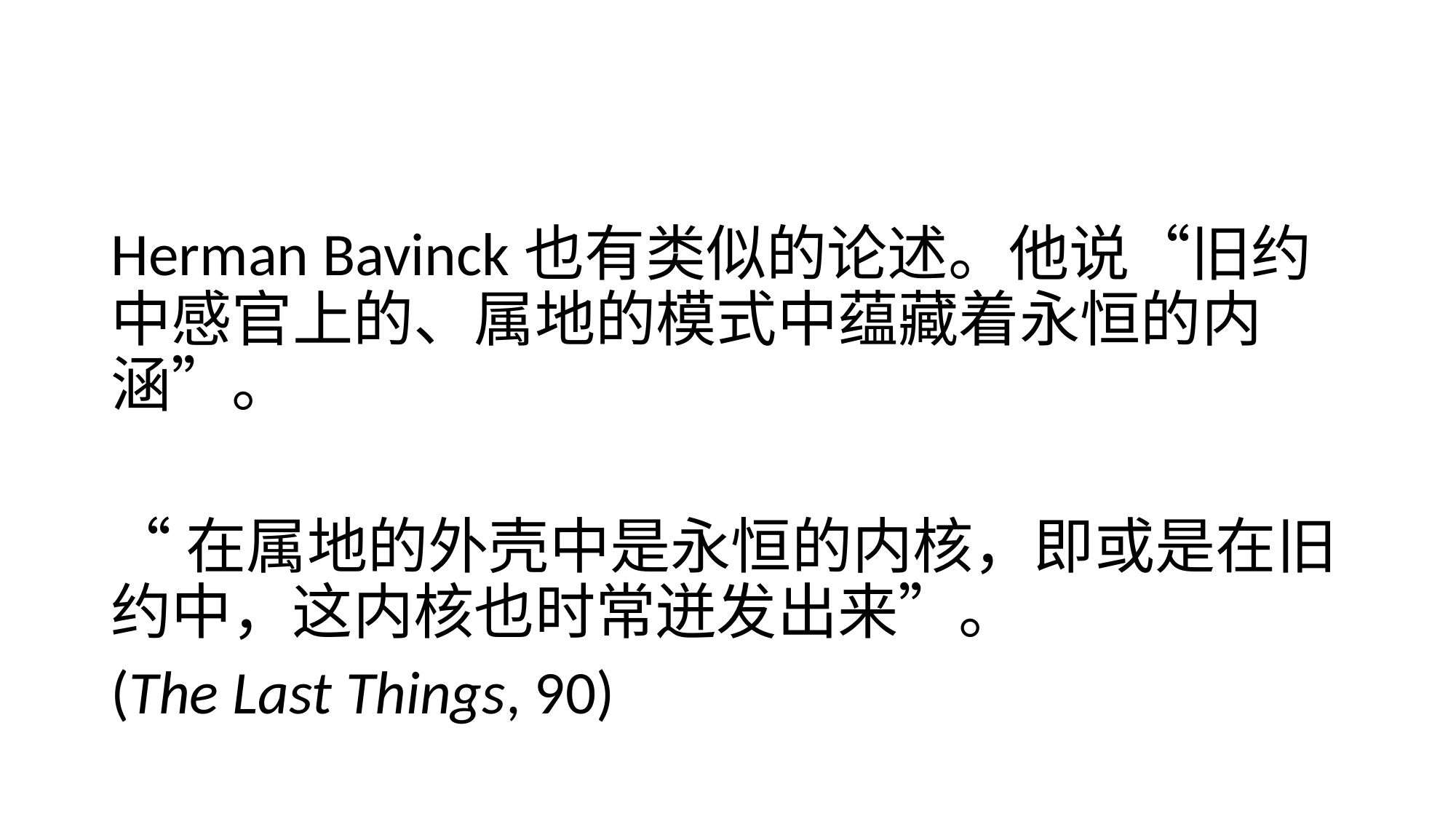

#
Herman Bavinck也有类似的论述。他说“旧约中感官上的、属地的模式中蕴藏着永恒的内涵”。

“在属地的外壳中是永恒的内核，即或是在旧约中，这内核也时常迸发出来”。
(The Last Things, 90)